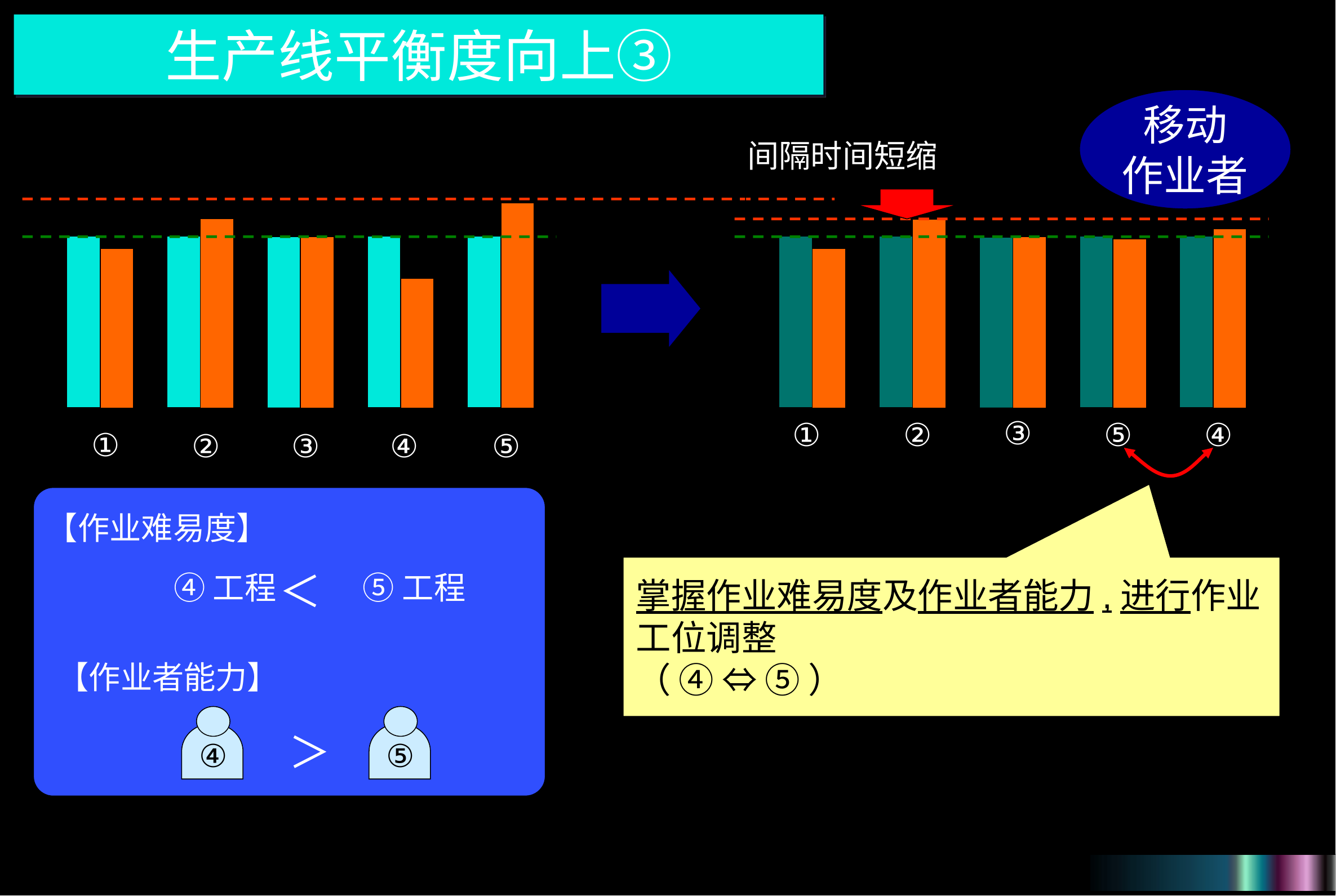

生产线平衡度向上③

移动
作业者
间隔时间短缩

①
②
③
④
⑤

③

①
②
⑤
④

【作业难易度】
＞
④工程
⑤工程
掌握作业难易度及作业者能力,进行作业工位调整
（ ④ ⇔ ⑤ ）
【作业者能力】

④

⑤
＞